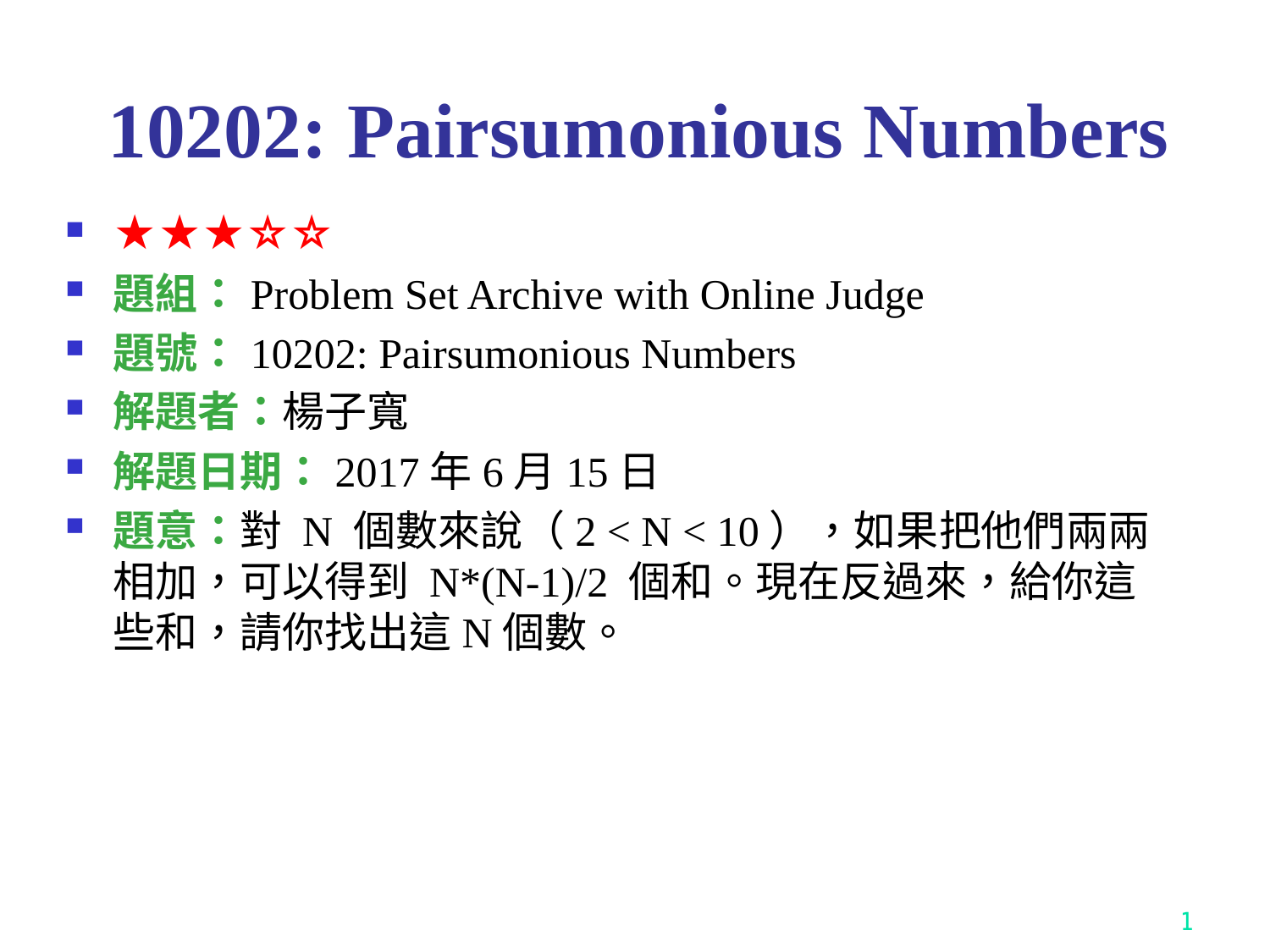

# 10202: Pairsumonious Numbers
★★★☆☆
題組：Problem Set Archive with Online Judge
題號：10202: Pairsumonious Numbers
解題者：楊子寬
解題日期：2017年6月15日
題意：對 N 個數來說（2 < N < 10），如果把他們兩兩相加，可以得到 N*(N-1)/2 個和。現在反過來，給你這些和，請你找出這N個數。
1